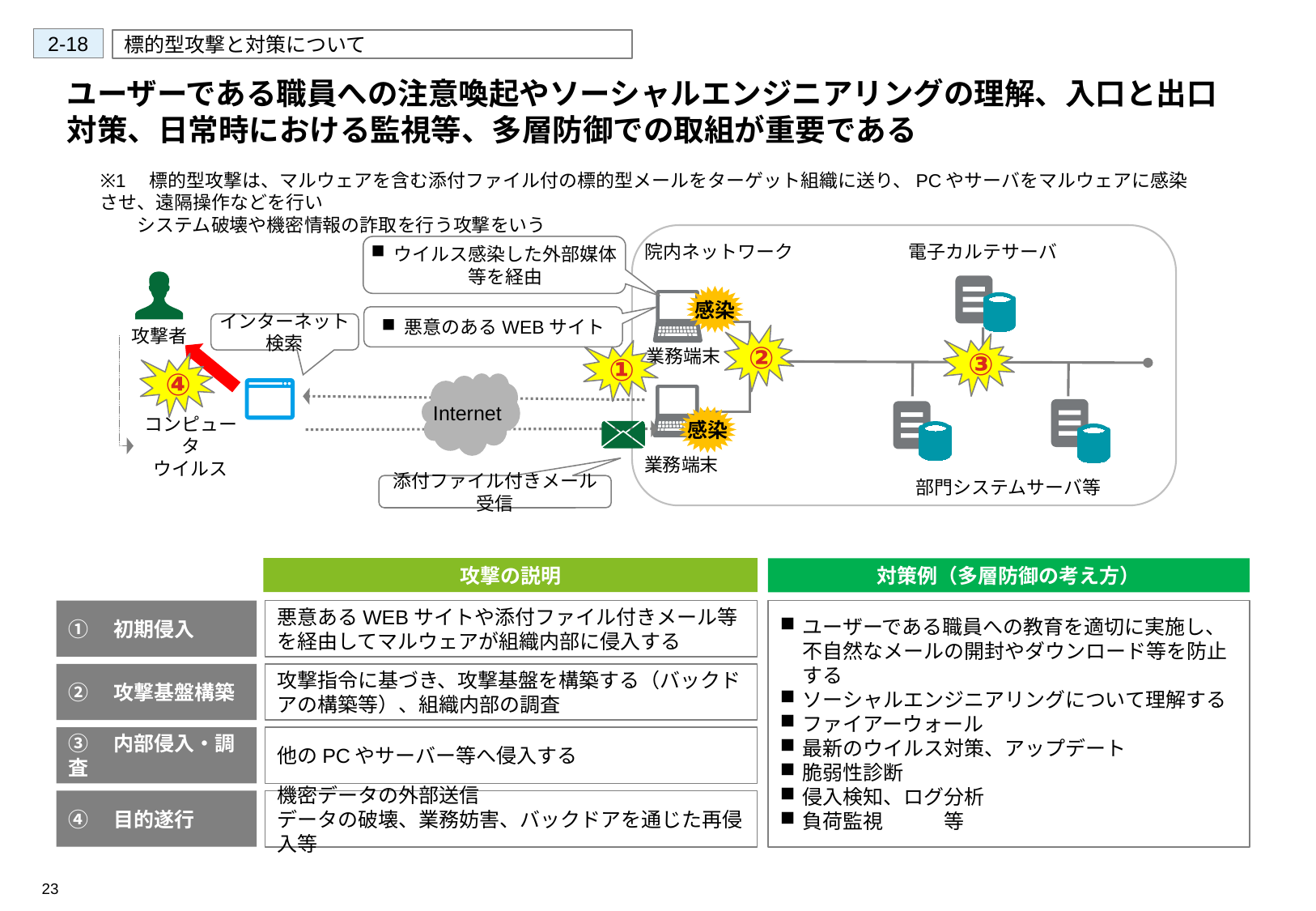

2-18
標的型攻撃と対策について
ユーザーである職員への注意喚起やソーシャルエンジニアリングの理解、入口と出口対策、日常時における監視等、多層防御での取組が重要である
※1　標的型攻撃は、マルウェアを含む添付ファイル付の標的型メールをターゲット組織に送り、PCやサーバをマルウェアに感染させ、遠隔操作などを行い
　　システム破壊や機密情報の詐取を行う攻撃をいう

院内ネットワーク
電子カルテサーバ
ウイルス感染した外部媒体等を経由

感染

悪意のあるWEBサイト
攻撃者
インターネット検索

②
業務端末
③
①

④
Internet

感染
コンピュータ
ウイルス

業務端末
部門システムサーバ等
添付ファイル付きメール受信
攻撃の説明
対策例（多層防御の考え方）
ユーザーである職員への教育を適切に実施し、不自然なメールの開封やダウンロード等を防止する
ソーシャルエンジニアリングについて理解する
ファイアーウォール
最新のウイルス対策、アップデート
脆弱性診断
侵入検知、ログ分析
負荷監視　　　等
①　初期侵入
悪意あるWEBサイトや添付ファイル付きメール等を経由してマルウェアが組織内部に侵入する
攻撃指令に基づき、攻撃基盤を構築する（バックドアの構築等）、組織内部の調査
②　攻撃基盤構築
他のPCやサーバー等へ侵入する
③　内部侵入・調査
④　目的遂行
機密データの外部送信
データの破壊、業務妨害、バックドアを通じた再侵入等
23